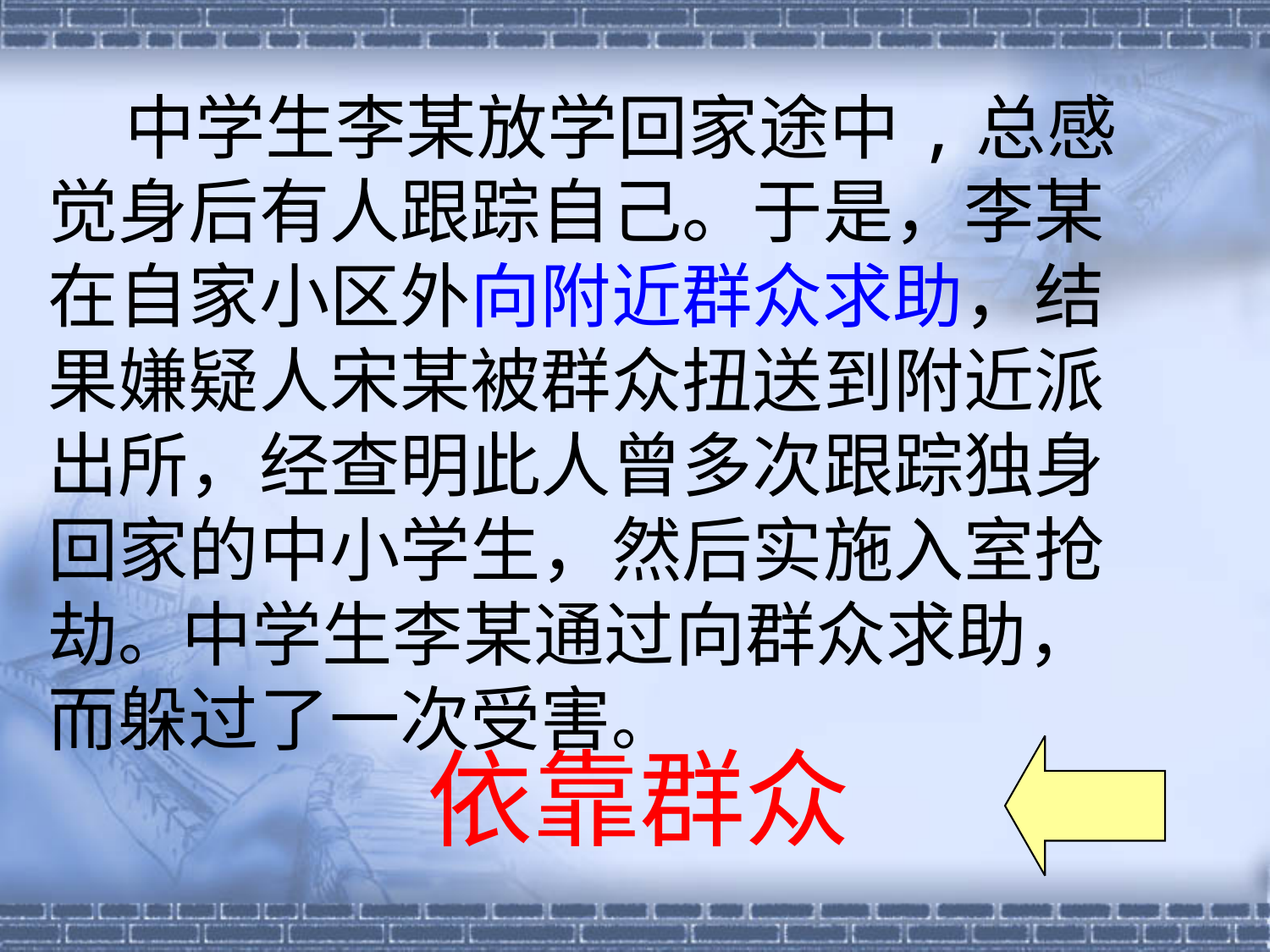

# 中学生李某放学回家途中,总感觉身后有人跟踪自己。于是，李某在自家小区外向附近群众求助，结果嫌疑人宋某被群众扭送到附近派出所，经查明此人曾多次跟踪独身回家的中小学生，然后实施入室抢劫。中学生李某通过向群众求助，而躲过了一次受害。

依靠群众